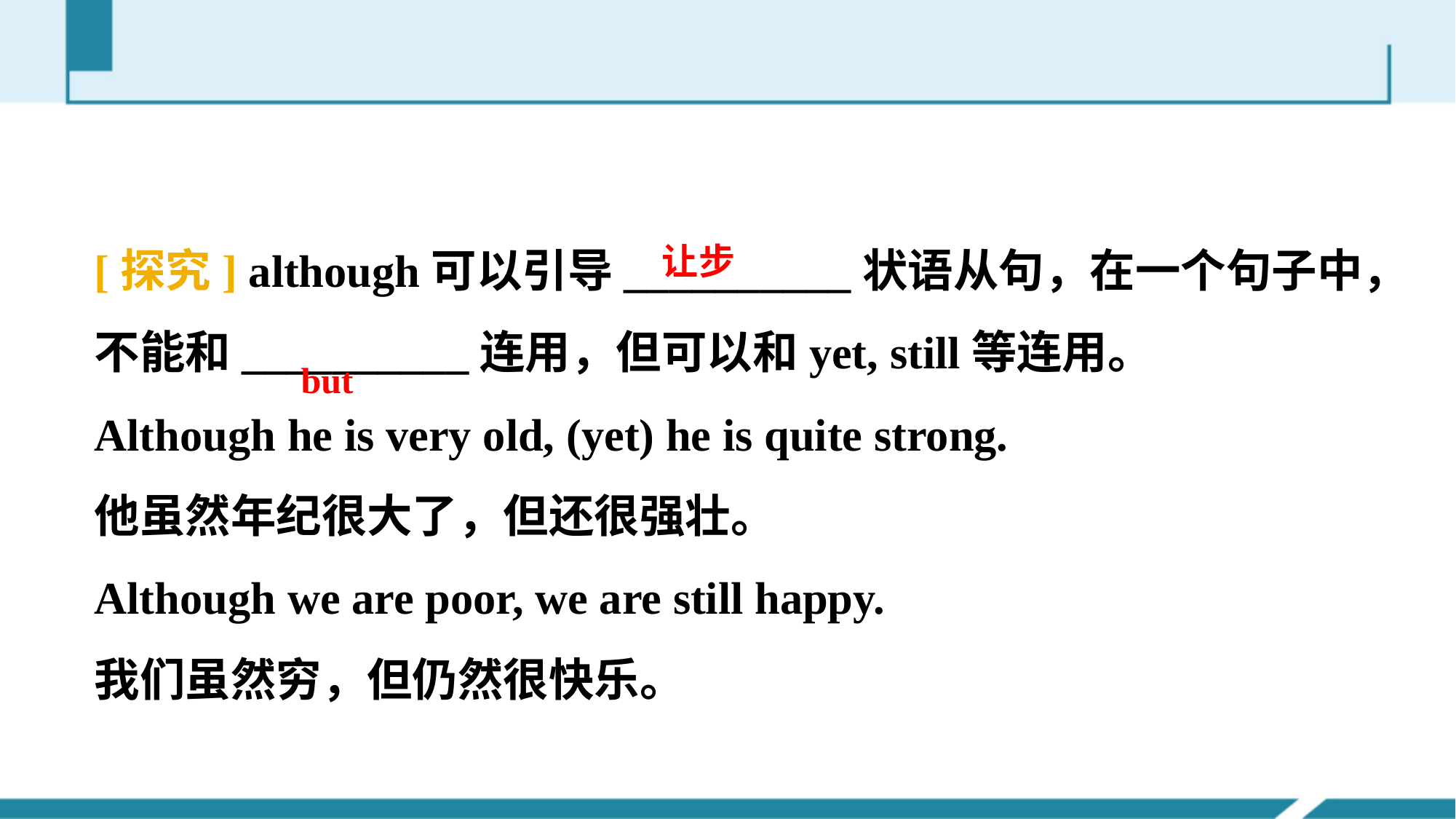

[探究] although可以引导__________状语从句，在一个句子中，不能和__________连用，但可以和yet, still等连用。
Although he is very old, (yet) he is quite strong.
他虽然年纪很大了，但还很强壮。
Although we are poor, we are still happy.
我们虽然穷，但仍然很快乐。
让步

 but